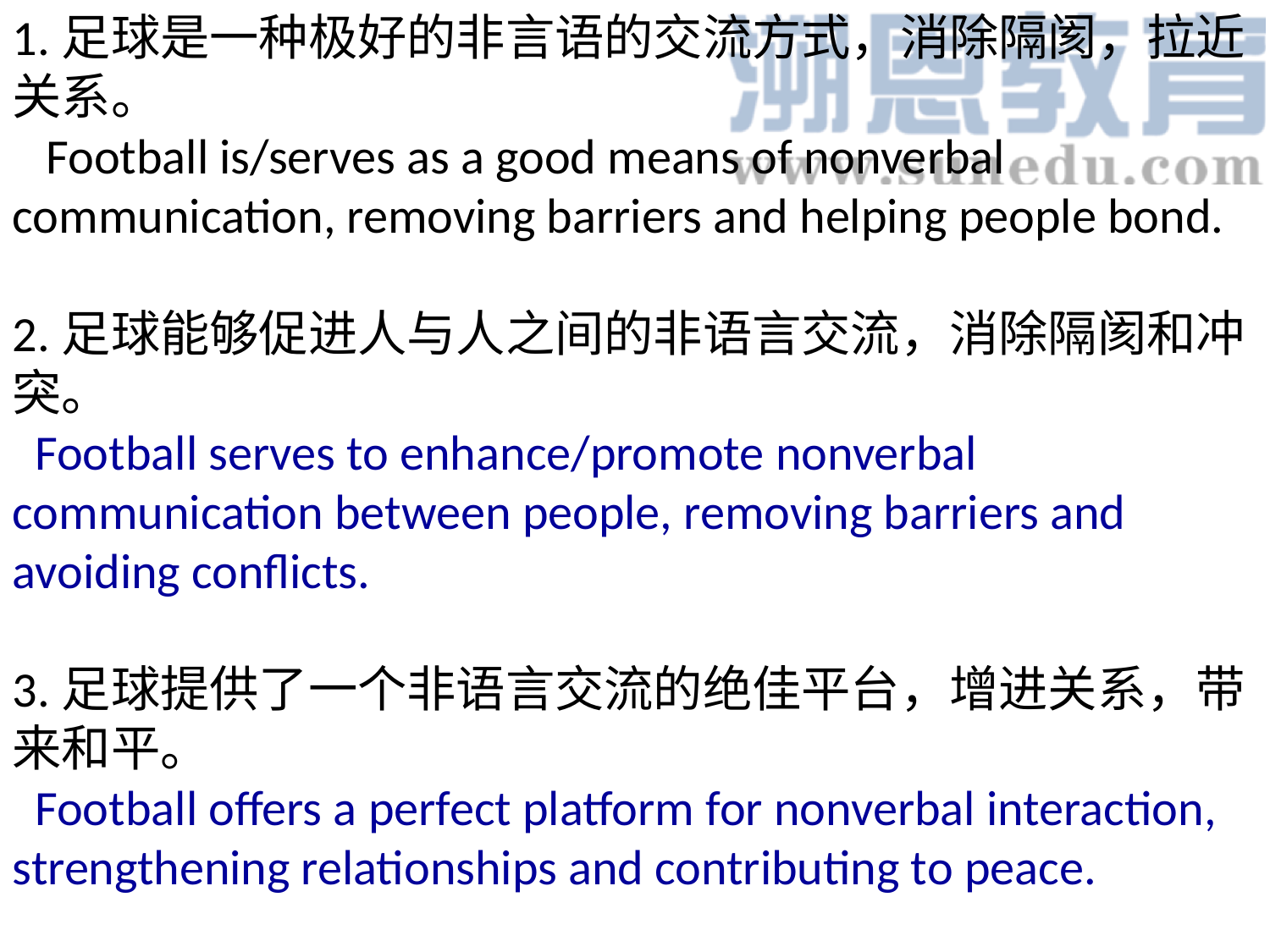

1.足球是一种极好的非言语的交流方式，消除隔阂，拉近关系。
   Football is/serves as a good means of nonverbal communication, removing barriers and helping people bond.

2.足球能够促进人与人之间的非语言交流，消除隔阂和冲突。
  Football serves to enhance/promote nonverbal communication between people, removing barriers and avoiding conflicts.

3.足球提供了一个非语言交流的绝佳平台，增进关系，带来和平。
  Football offers a perfect platform for nonverbal interaction, strengthening relationships and contributing to peace.